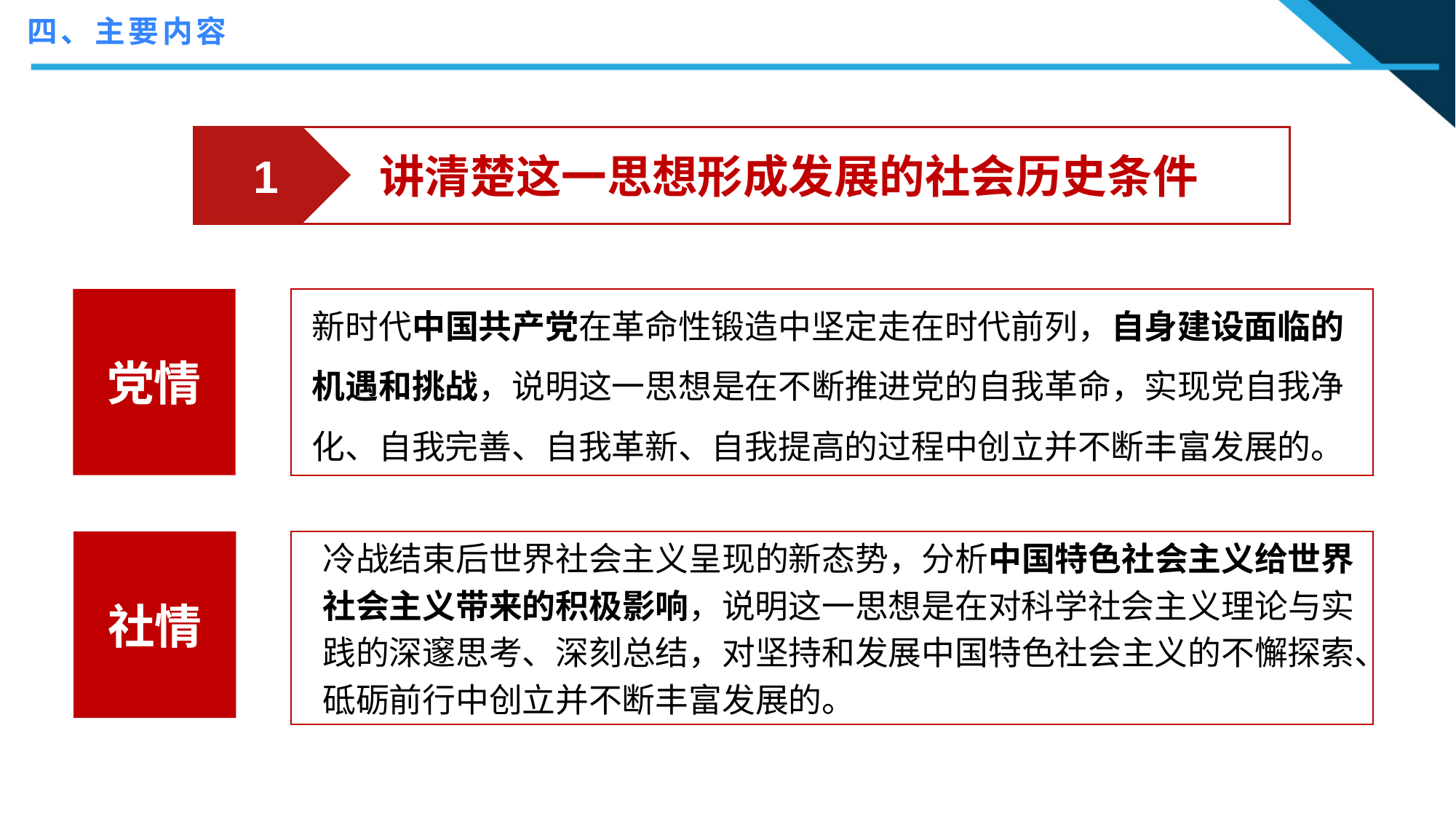

四、主要内容

 1
讲清楚这一思想形成发展的社会历史条件
新时代中国共产党在革命性锻造中坚定走在时代前列，自身建设面临的机遇和挑战，说明这一思想是在不断推进党的自我革命，实现党自我净化、自我完善、自我革新、自我提高的过程中创立并不断丰富发展的。
党情

冷战结束后世界社会主义呈现的新态势，分析中国特色社会主义给世界社会主义带来的积极影响，说明这一思想是在对科学社会主义理论与实践的深邃思考、深刻总结，对坚持和发展中国特色社会主义的不懈探索、砥砺前行中创立并不断丰富发展的。

社情